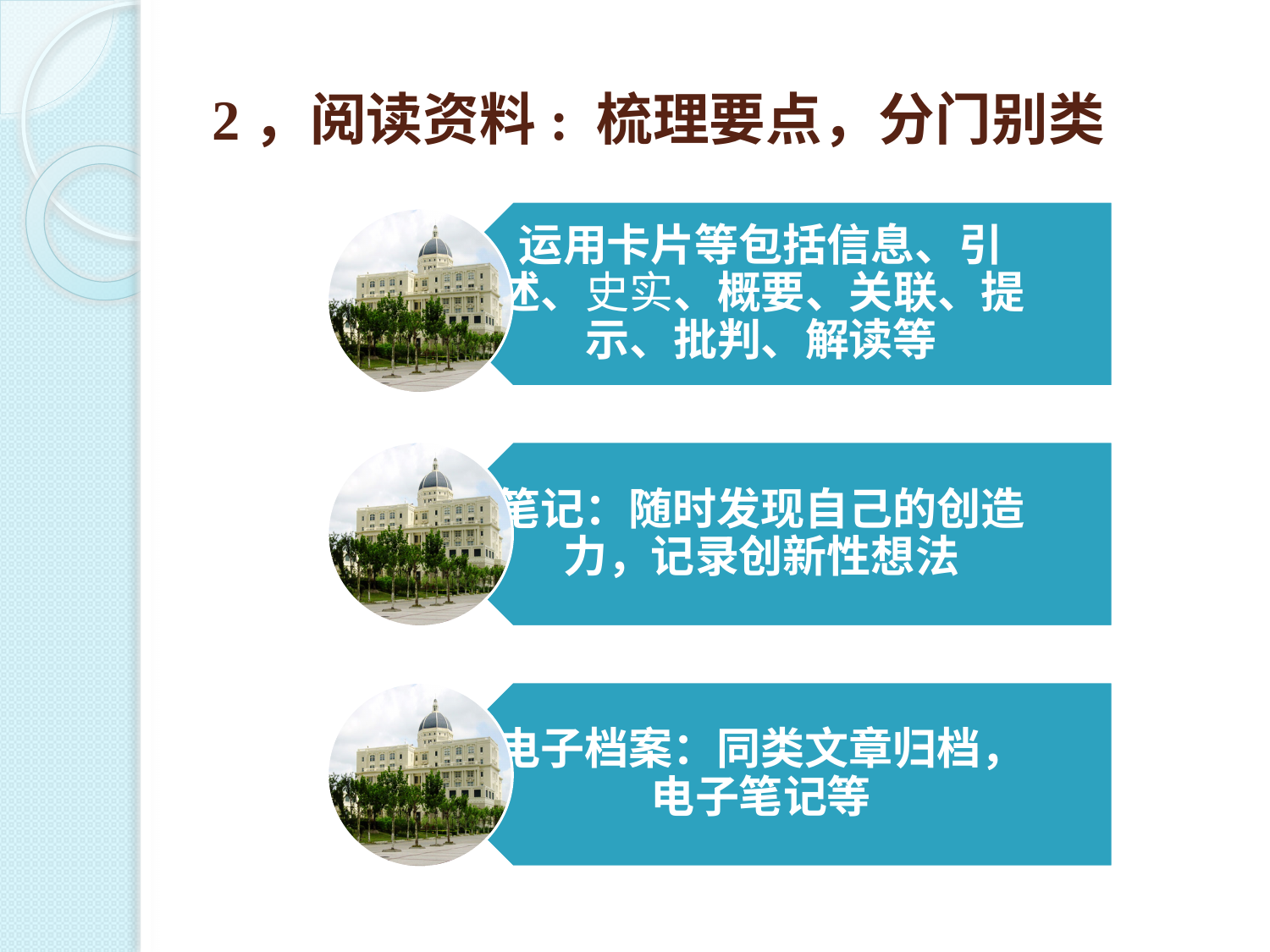

# 2，阅读资料: 梳理要点，分门别类
运用卡片等包括信息、引述、史实、概要、关联、提示、批判、解读等
笔记：随时发现自己的创造力，记录创新性想法
电子档案：同类文章归档，电子笔记等